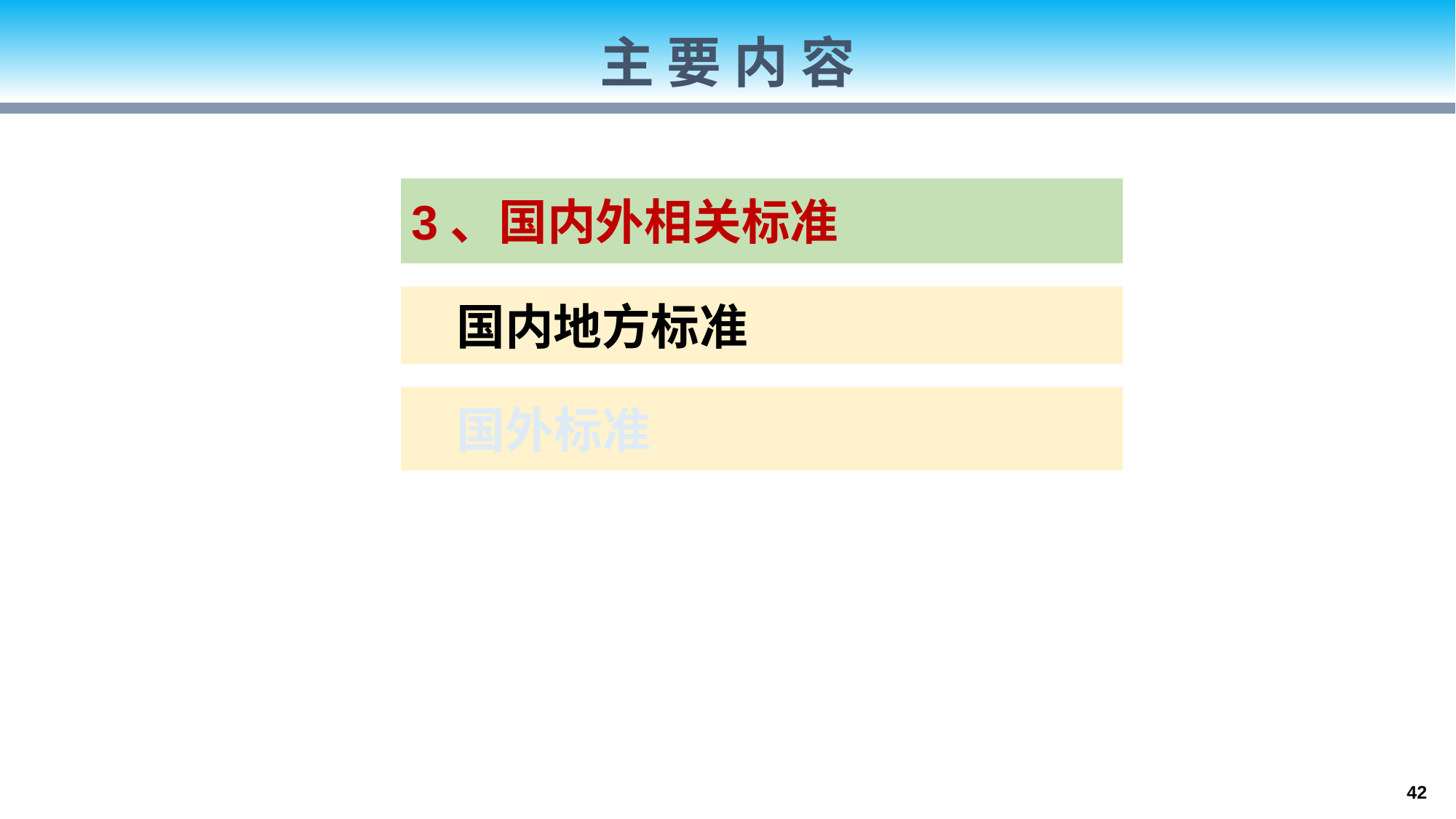

# 主 要 内 容
3、国内外相关标准
   国内地方标准
   国外标准
42